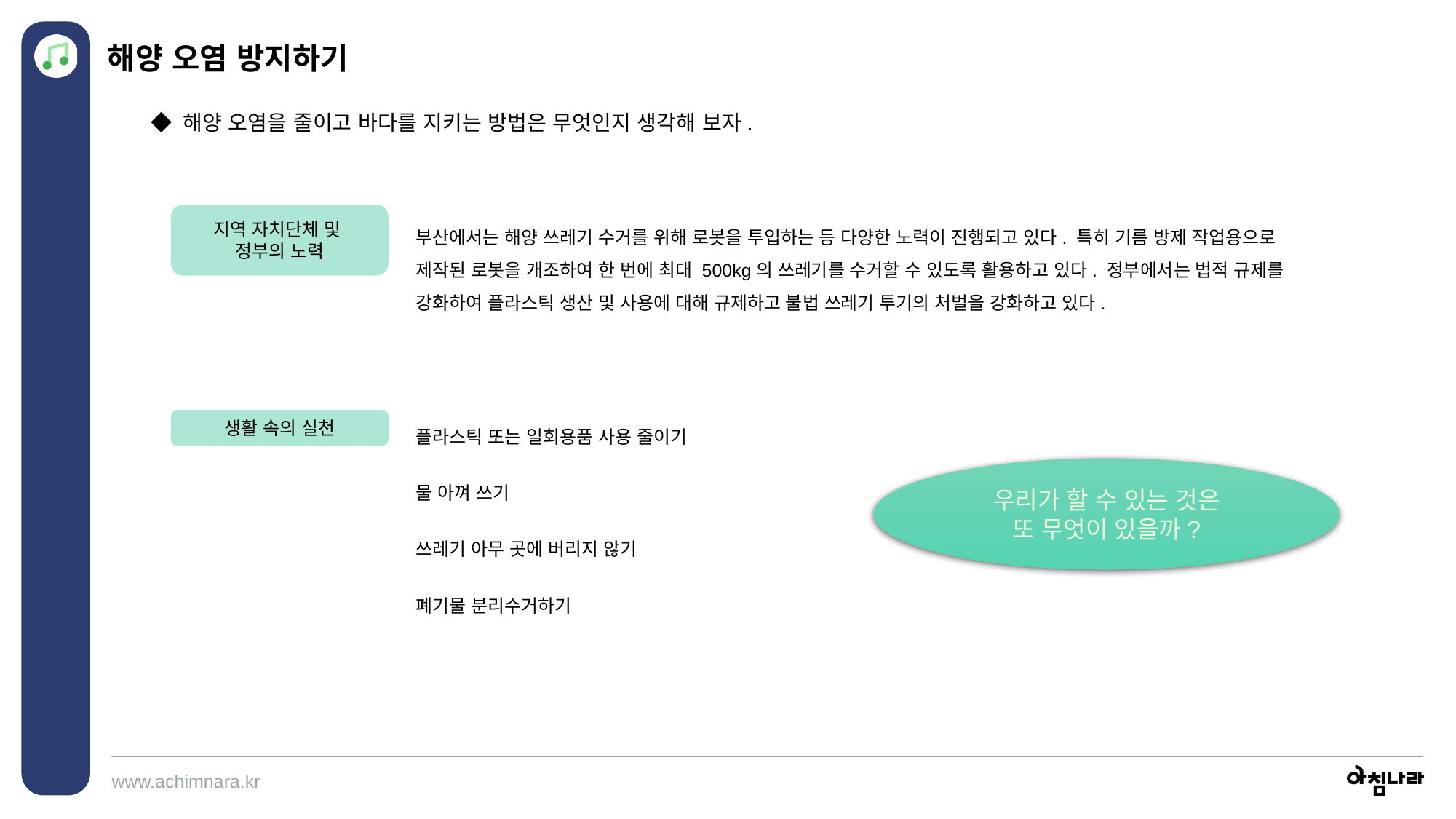

해양 오염 방지하기
◆ 해양 오염을 줄이고 바다를 지키는 방법은 무엇인지 생각해 보자.
지역 자치단체 및
정부의 노력
부산에서는 해양 쓰레기 수거를 위해 로봇을 투입하는 등 다양한 노력이 진행되고 있다. 특히 기름 방제 작업용으로 제작된 로봇을 개조하여 한 번에 최대 500kg의 쓰레기를 수거할 수 있도록 활용하고 있다. 정부에서는 법적 규제를 강화하여 플라스틱 생산 및 사용에 대해 규제하고 불법 쓰레기 투기의 처벌을 강화하고 있다.
플라스틱 또는 일회용품 사용 줄이기
생활 속의 실천
우리가 할 수 있는 것은
또 무엇이 있을까?
물 아껴 쓰기
쓰레기 아무 곳에 버리지 않기
폐기물 분리수거하기